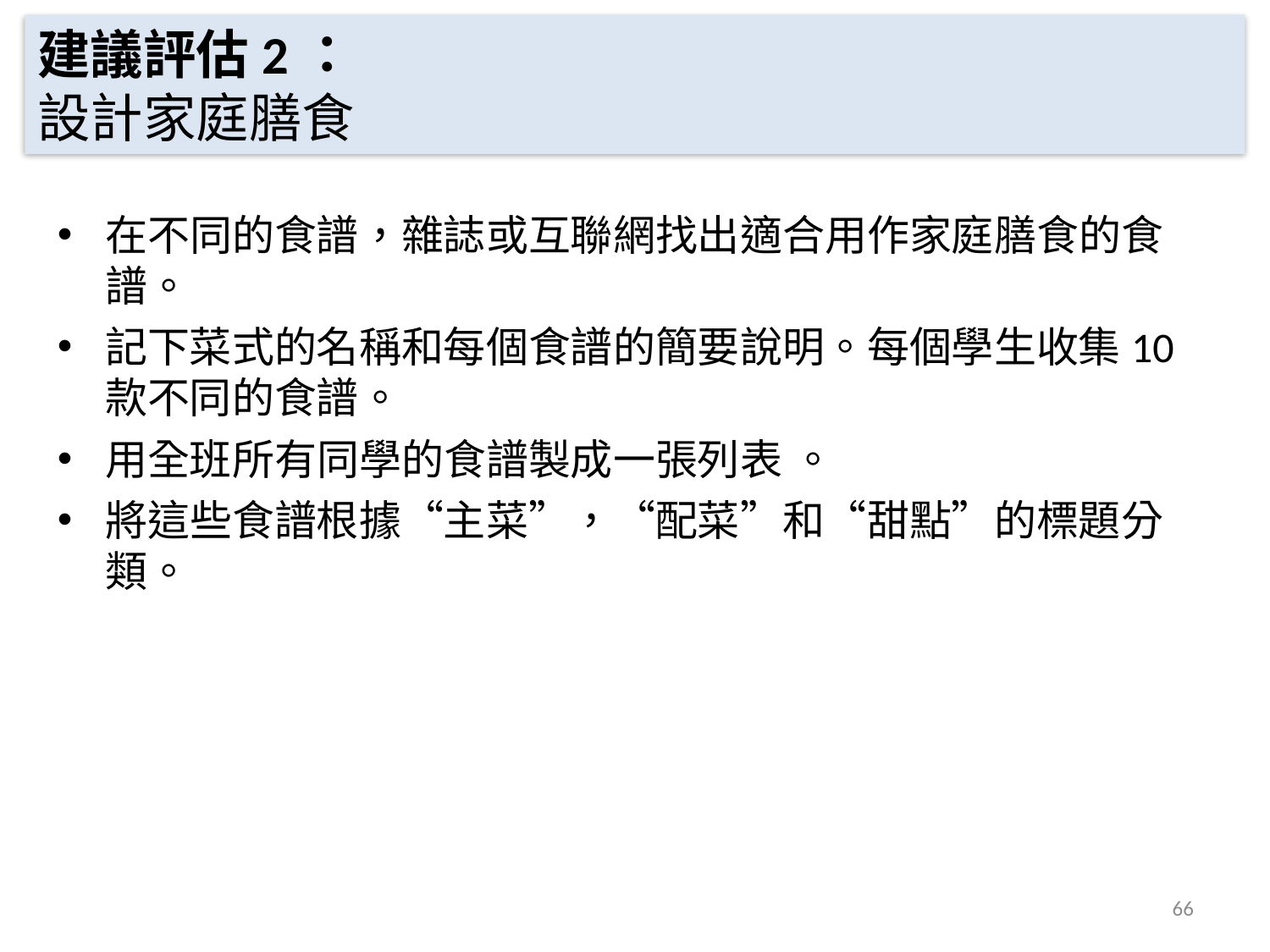

建議評估2：
設計家庭膳食
在不同的食譜，雜誌或互聯網找出適合用作家庭膳食的食譜。
記下菜式的名稱和每個食譜的簡要說明。每個學生收集10款不同的食譜。
用全班所有同學的食譜製成一張列表 。
將這些食譜根據“主菜”，“配菜”和“甜點”的標題分類。
66